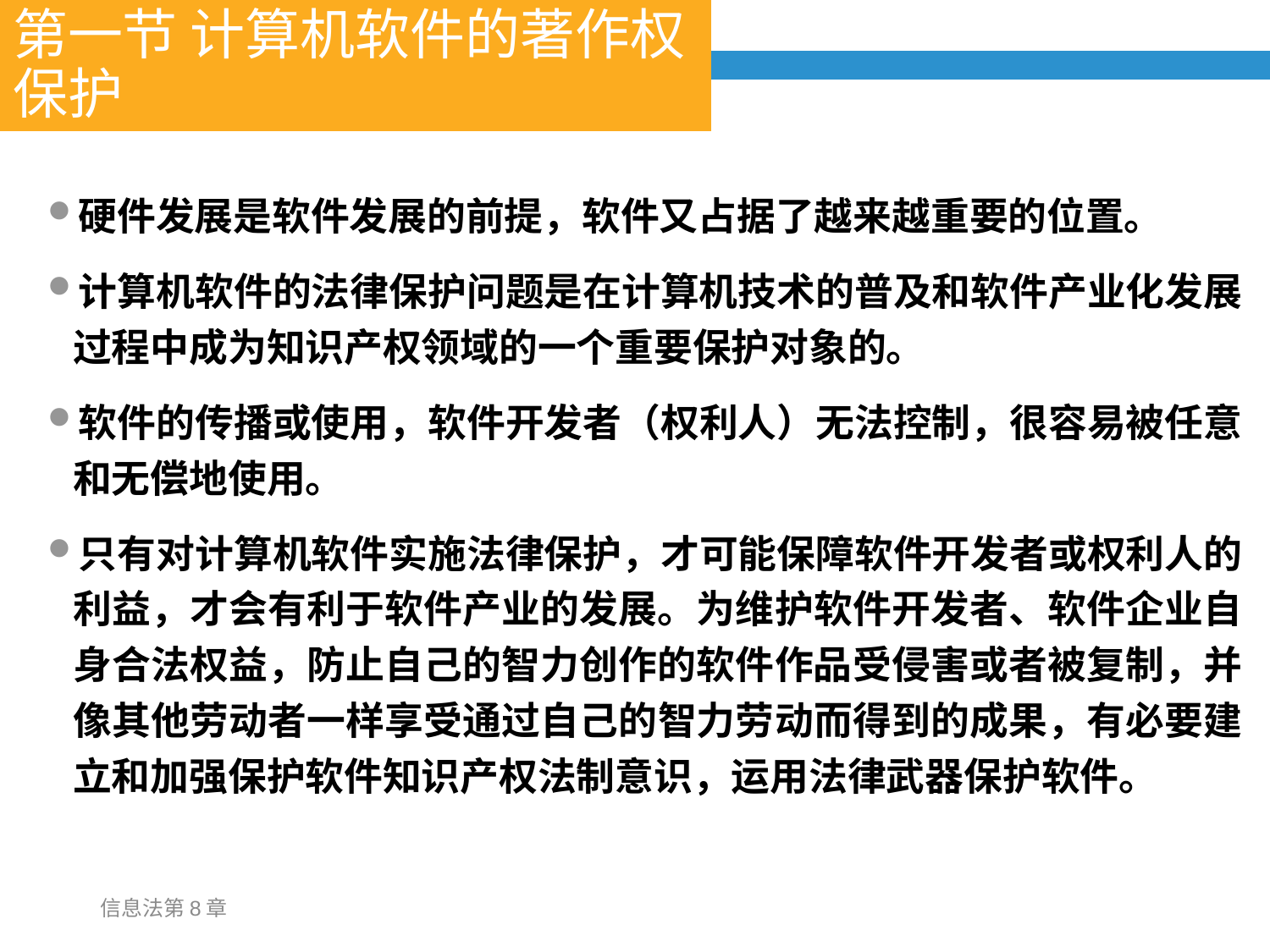

# 第一节 计算机软件的著作权保护
硬件发展是软件发展的前提，软件又占据了越来越重要的位置。
计算机软件的法律保护问题是在计算机技术的普及和软件产业化发展过程中成为知识产权领域的一个重要保护对象的。
软件的传播或使用，软件开发者（权利人）无法控制，很容易被任意和无偿地使用。
只有对计算机软件实施法律保护，才可能保障软件开发者或权利人的利益，才会有利于软件产业的发展。为维护软件开发者、软件企业自身合法权益，防止自己的智力创作的软件作品受侵害或者被复制，并像其他劳动者一样享受通过自己的智力劳动而得到的成果，有必要建立和加强保护软件知识产权法制意识，运用法律武器保护软件。
信息法第8章